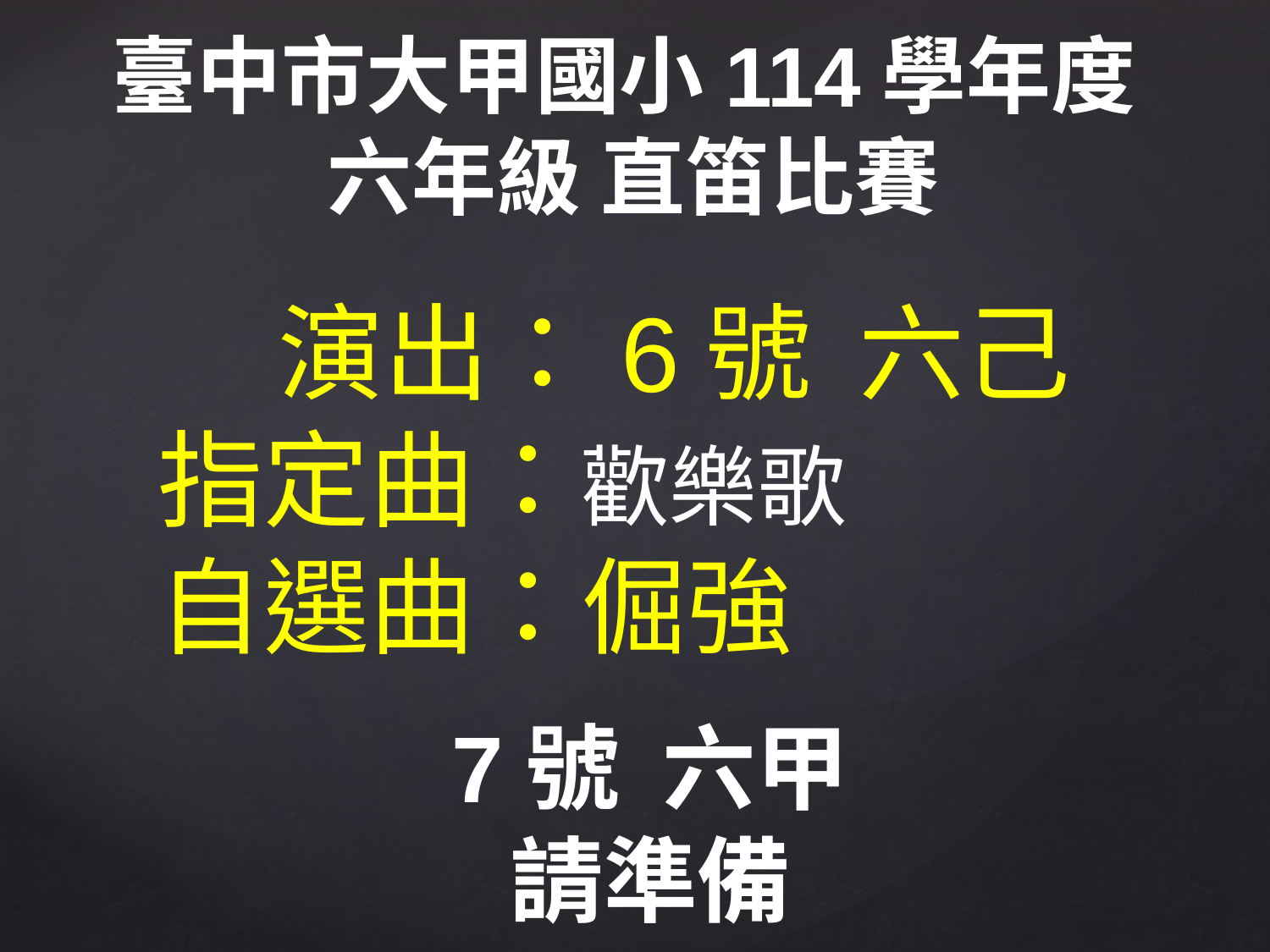

臺中市大甲國小114學年度
六年級 直笛比賽
    演出：6號  六己
指定曲：歡樂歌
自選曲：倔強

7號  六甲
請準備